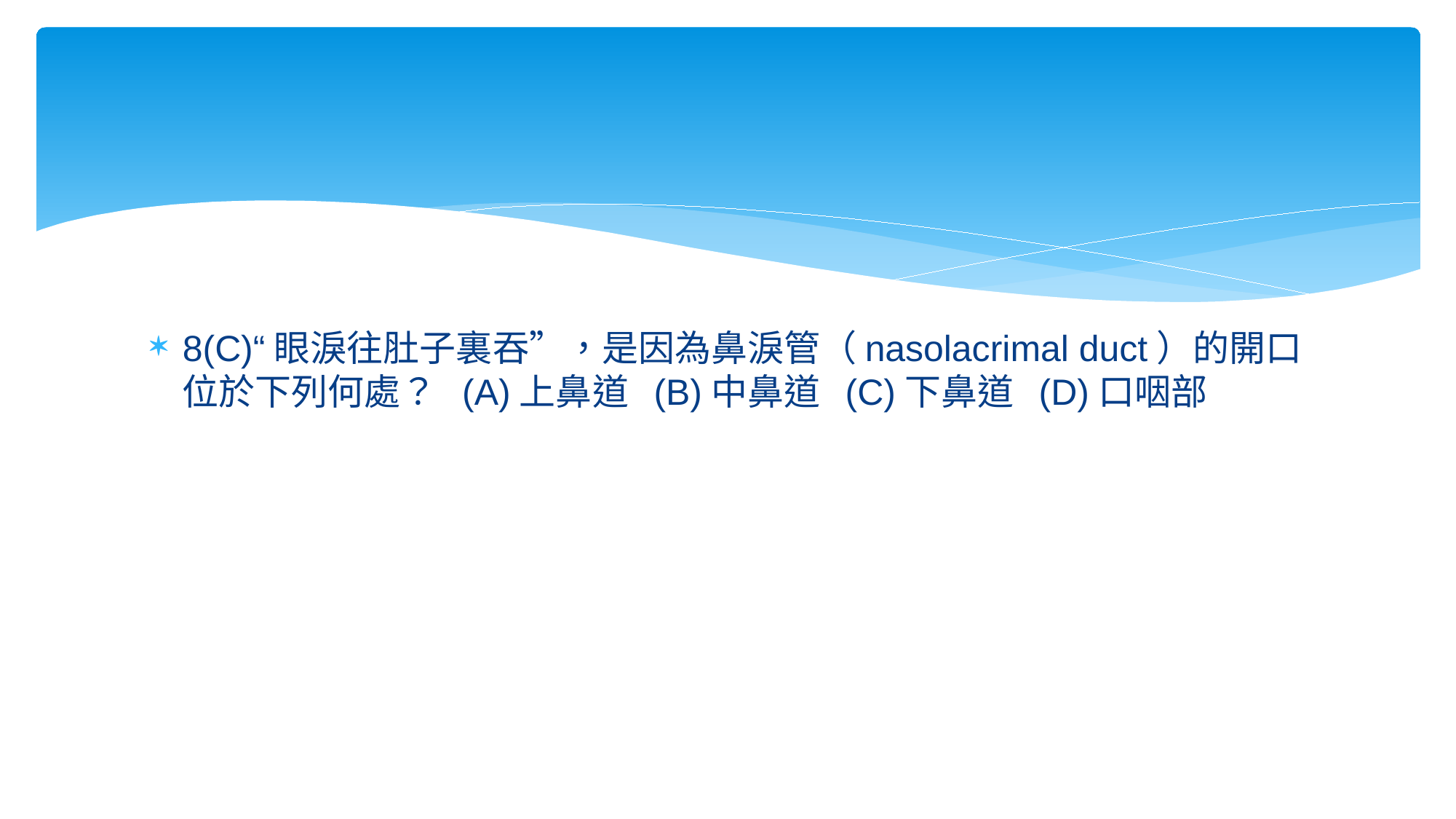

#
8(C)“眼淚往肚子裏吞”，是因為鼻淚管（nasolacrimal duct）的開口位於下列何處？  (A)上鼻道  (B)中鼻道  (C)下鼻道  (D)口咽部